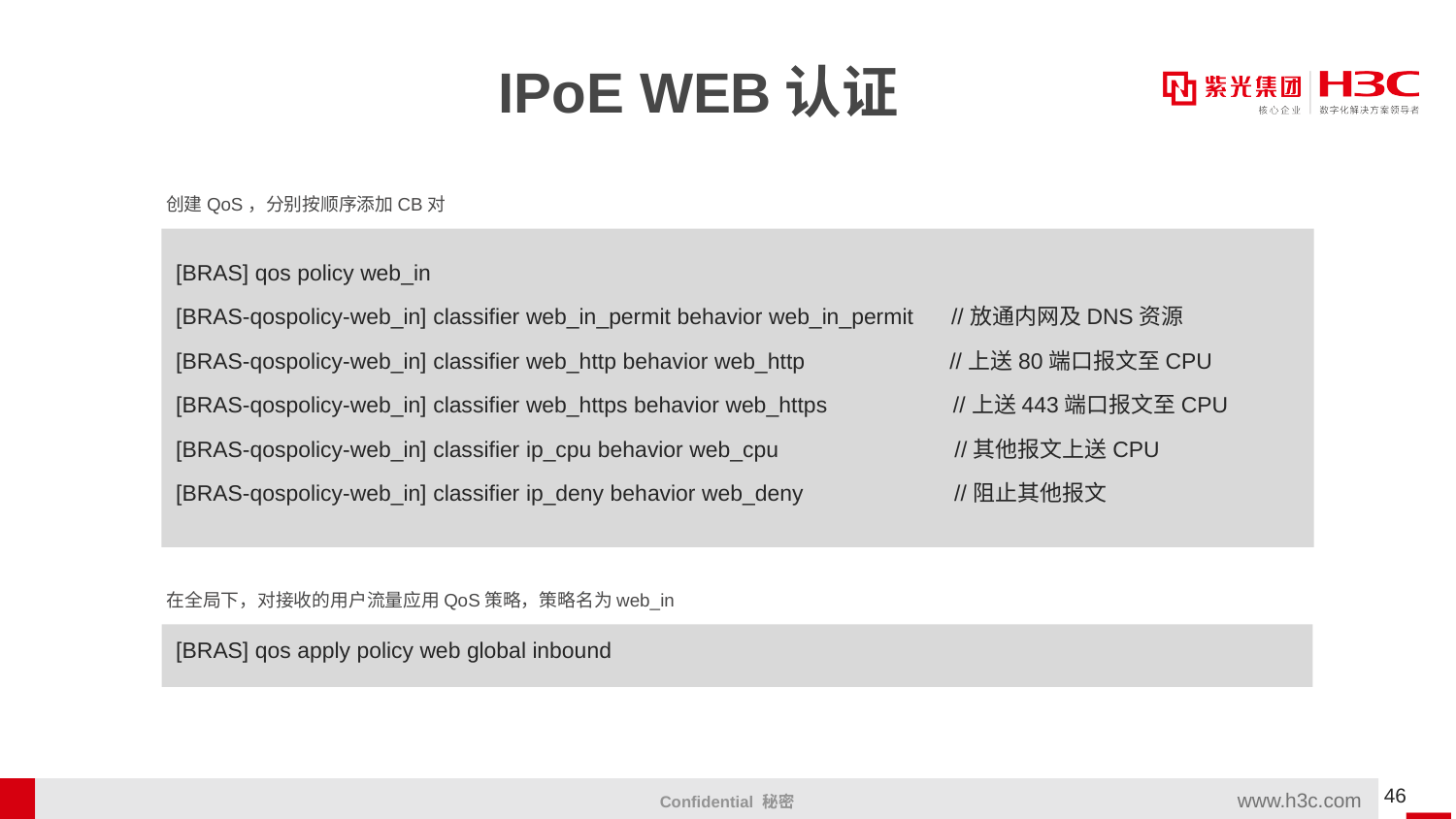

# IPoE WEB认证

创建QoS，分别按顺序添加CB对
[BRAS] qos policy web_in
[BRAS-qospolicy-web_in] classifier web_in_permit behavior web_in_permit      //放通内网及DNS资源
[BRAS-qospolicy-web_in] classifier web_http behavior web_http                       //上送80端口报文至CPU
[BRAS-qospolicy-web_in] classifier web_https behavior web_https                    //上送443端口报文至CPU
[BRAS-qospolicy-web_in] classifier ip_cpu behavior web_cpu                            //其他报文上送CPU
[BRAS-qospolicy-web_in] classifier ip_deny behavior web_deny                        //阻止其他报文
在全局下，对接收的用户流量应用QoS策略，策略名为web_in
[BRAS] qos apply policy web global inbound